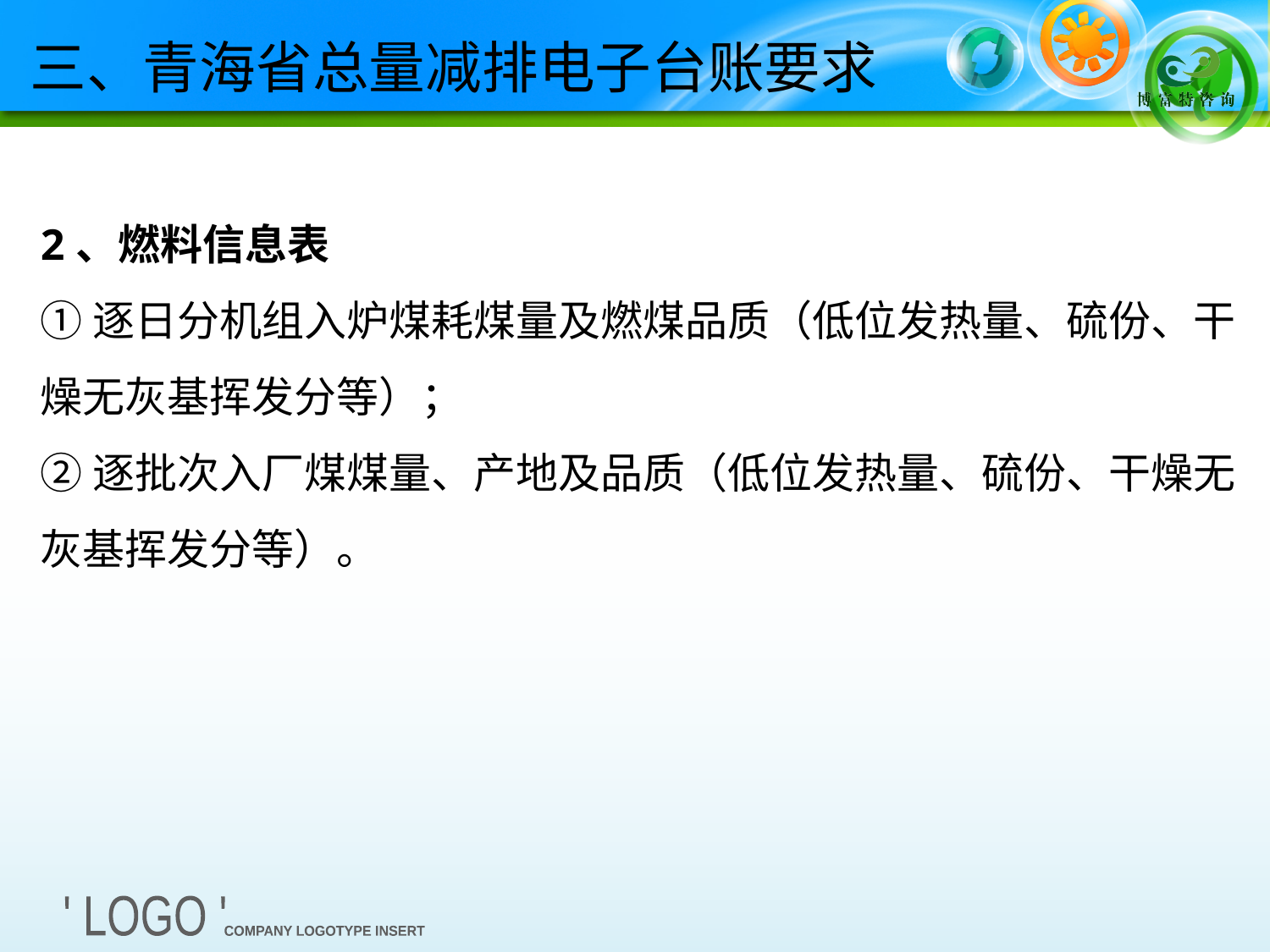

三、青海省总量减排电子台账要求

2、燃料信息表
①逐日分机组入炉煤耗煤量及燃煤品质（低位发热量、硫份、干燥无灰基挥发分等）；
②逐批次入厂煤煤量、产地及品质（低位发热量、硫份、干燥无灰基挥发分等）。